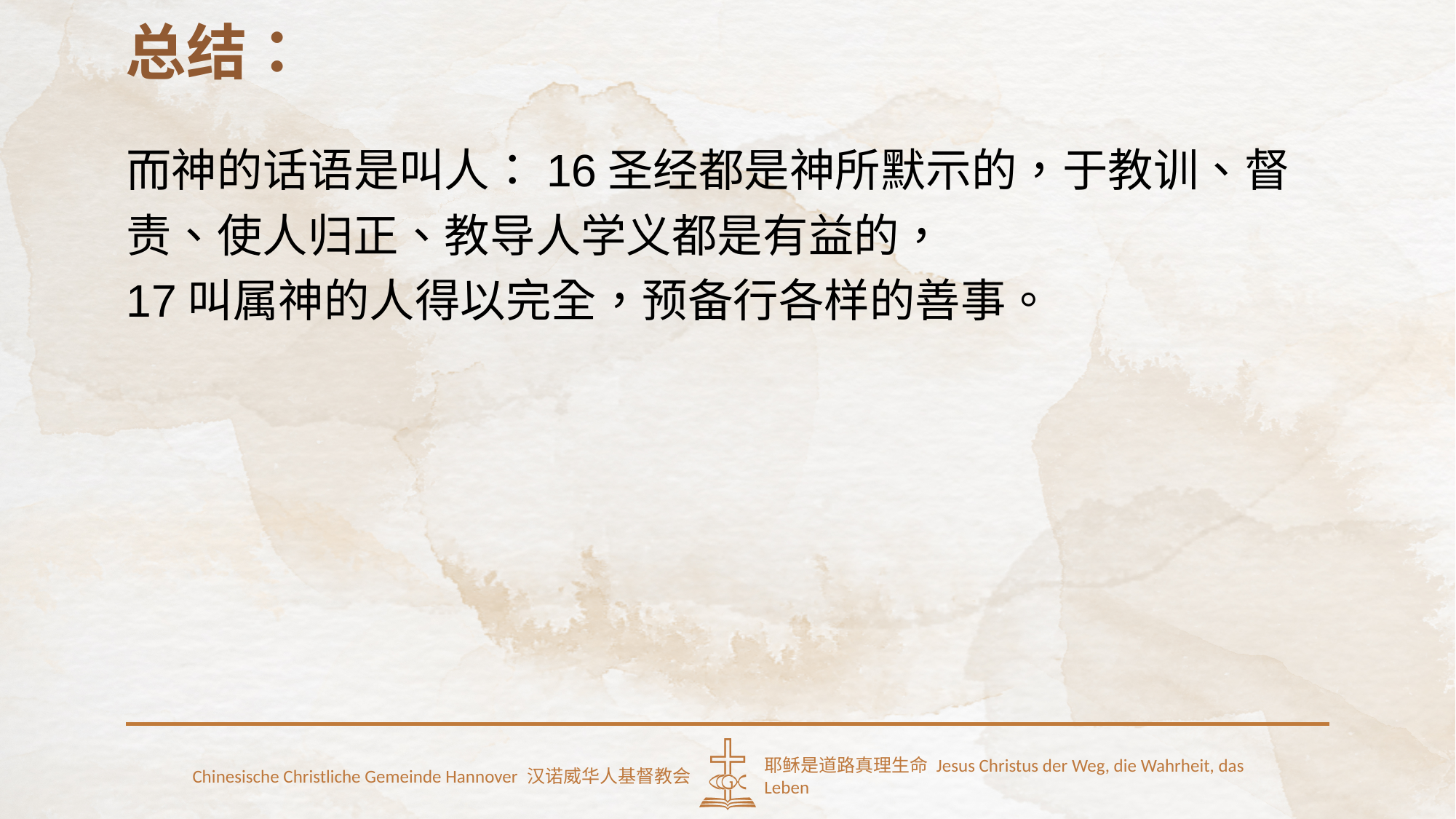

总结：
而神的话语是叫人：16圣经都是神所默示的，于教训、督责、使人归正、教导人学义都是有益的，
17叫属神的人得以完全，预备行各样的善事。